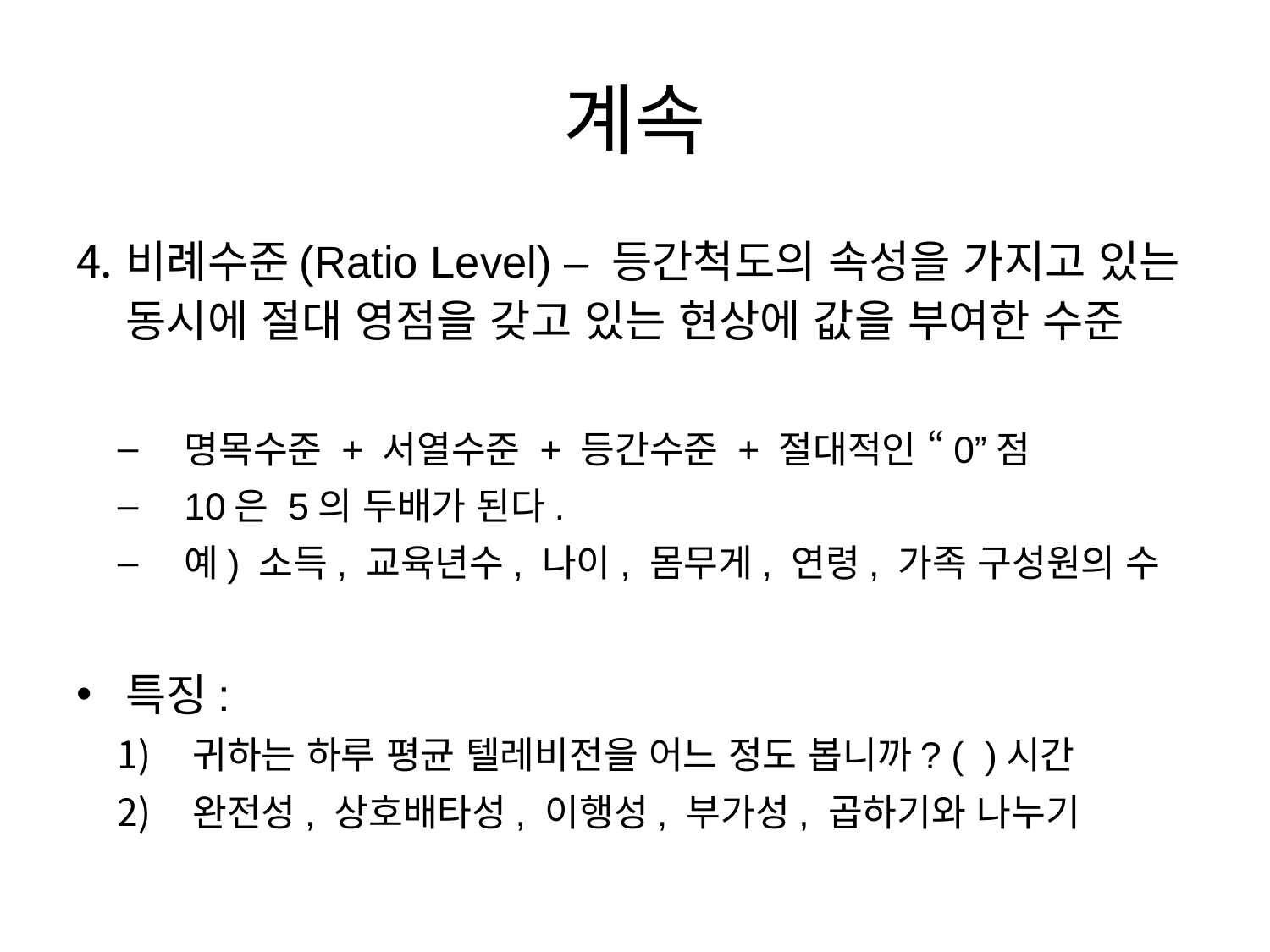

# 계속
비례수준(Ratio Level) – 등간척도의 속성을 가지고 있는 동시에 절대 영점을 갖고 있는 현상에 값을 부여한 수준

명목수준 + 서열수준 + 등간수준 + 절대적인 “0”점
10은 5의 두배가 된다.
예) 소득, 교육년수, 나이, 몸무게, 연령, 가족 구성원의 수

특징:
귀하는 하루 평균 텔레비전을 어느 정도 봅니까? (  )시간
완전성, 상호배타성, 이행성, 부가성, 곱하기와 나누기